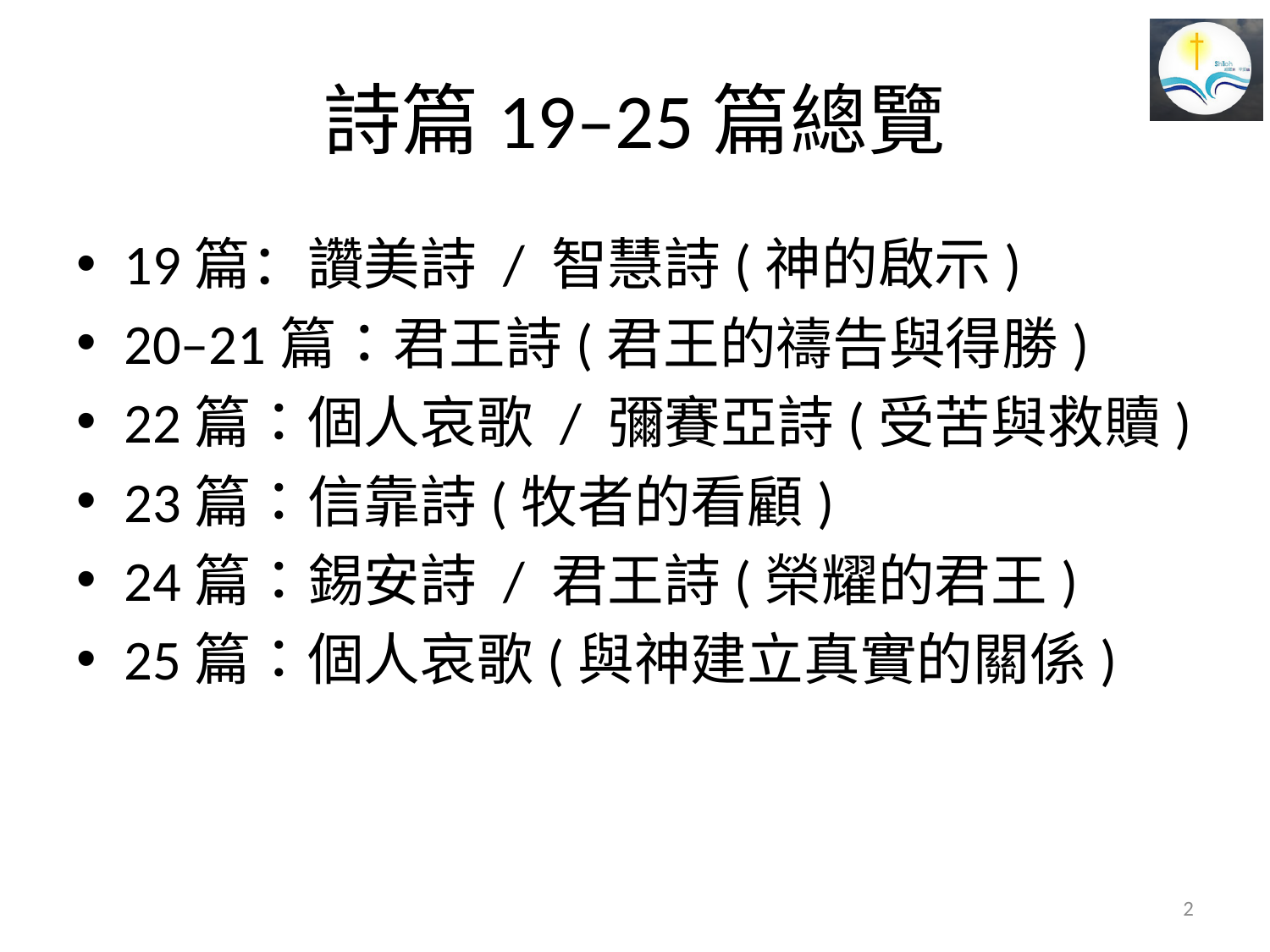

# 詩篇19–25篇總覽
19篇：讚美詩 / 智慧詩(神的啟示)
20–21篇：君王詩(君王的禱告與得勝)
22篇：個人哀歌 / 彌賽亞詩(受苦與救贖)
23篇：信靠詩(牧者的看顧)
24篇：錫安詩 / 君王詩(榮耀的君王)
25篇：個人哀歌(與神建立真實的關係)

2